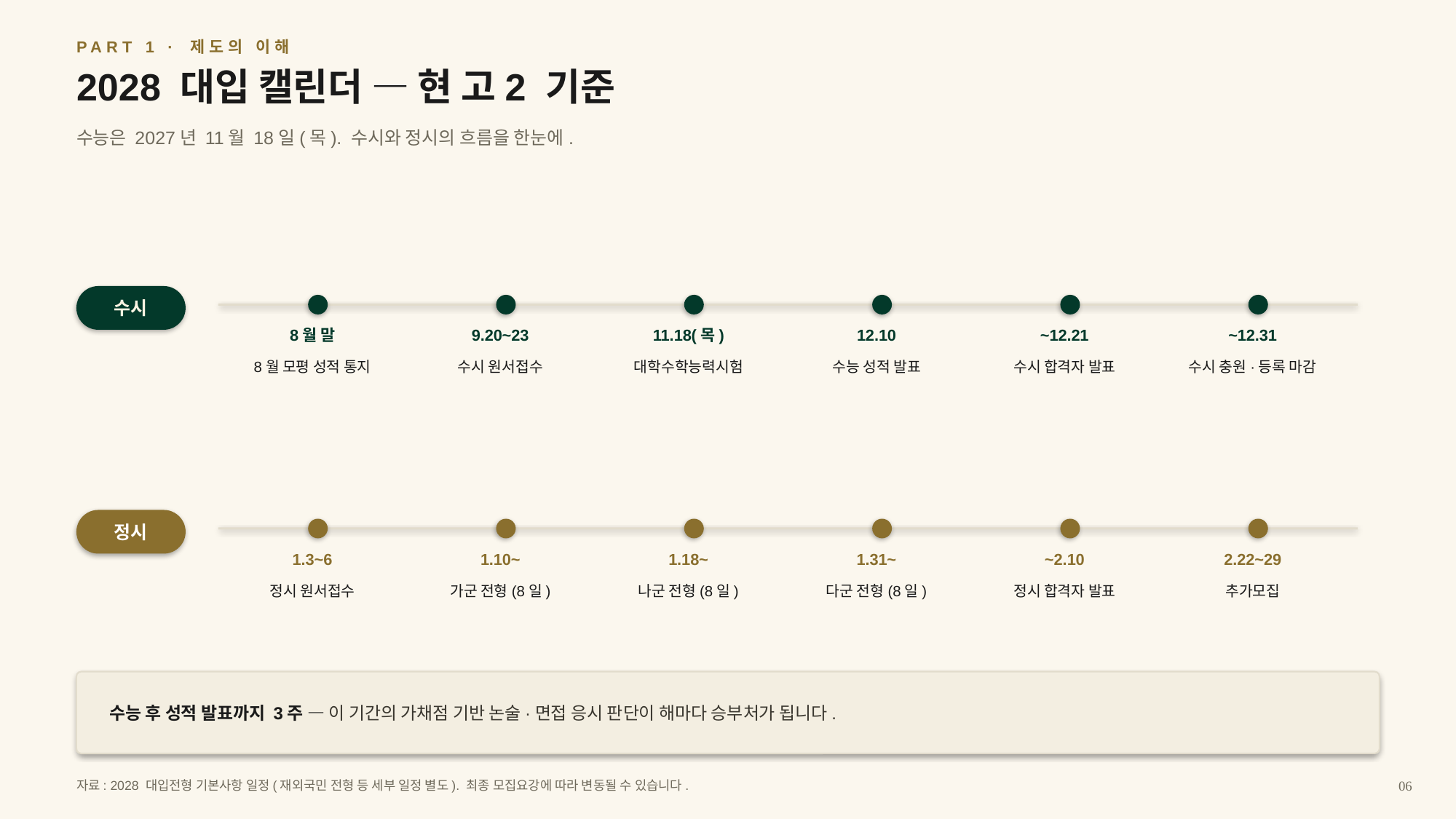

PART 1 · 제도의 이해
2028 대입 캘린더 — 현 고2 기준
수능은 2027년 11월 18일(목). 수시와 정시의 흐름을 한눈에.
수시

8월 말
9.20~23
11.18(목)
12.10
~12.21
~12.31
8월 모평 성적 통지
수시 원서접수
대학수학능력시험
수능 성적 발표
수시 합격자 발표
수시 충원·등록 마감
정시

1.3~6
1.10~
1.18~
1.31~
~2.10
2.22~29
정시 원서접수
가군 전형(8일)
나군 전형(8일)
다군 전형(8일)
정시 합격자 발표
추가모집

수능 후 성적 발표까지 3주 — 이 기간의 가채점 기반 논술·면접 응시 판단이 해마다 승부처가 됩니다.
자료: 2028 대입전형 기본사항 일정(재외국민 전형 등 세부 일정 별도). 최종 모집요강에 따라 변동될 수 있습니다.
06